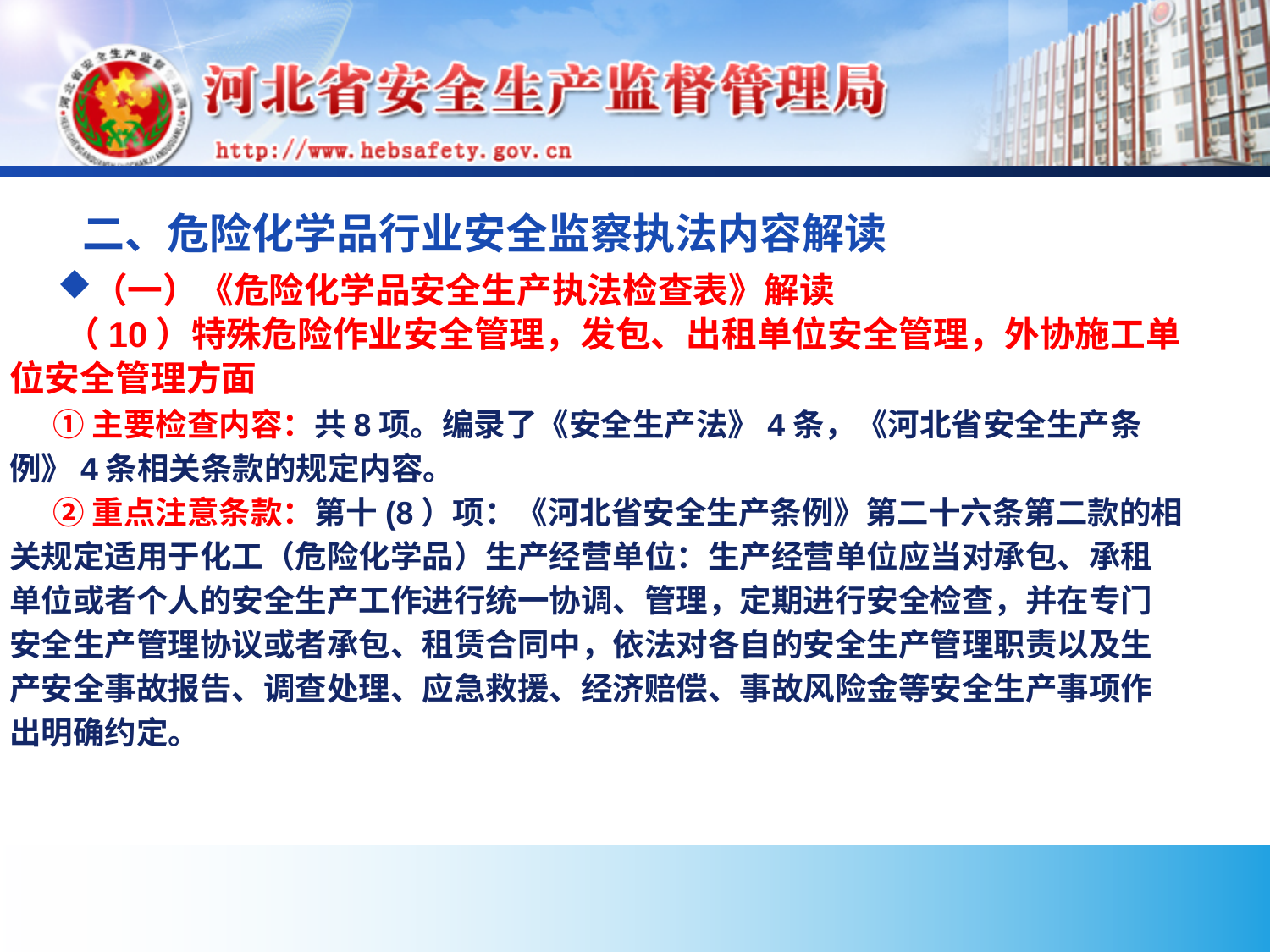

# 二、危险化学品行业安全监察执法内容解读
（一）《危险化学品安全生产执法检查表》解读
      （10）特殊危险作业安全管理，发包、出租单位安全管理，外协施工单位安全管理方面
      ①主要检查内容：共8项。编录了《安全生产法》4条，《河北省安全生产条例》4条相关条款的规定内容。
      ②重点注意条款：第十(8）项：《河北省安全生产条例》第二十六条第二款的相关规定适用于化工（危险化学品）生产经营单位：生产经营单位应当对承包、承租单位或者个人的安全生产工作进行统一协调、管理，定期进行安全检查，并在专门安全生产管理协议或者承包、租赁合同中，依法对各自的安全生产管理职责以及生产安全事故报告、调查处理、应急救援、经济赔偿、事故风险金等安全生产事项作出明确约定。